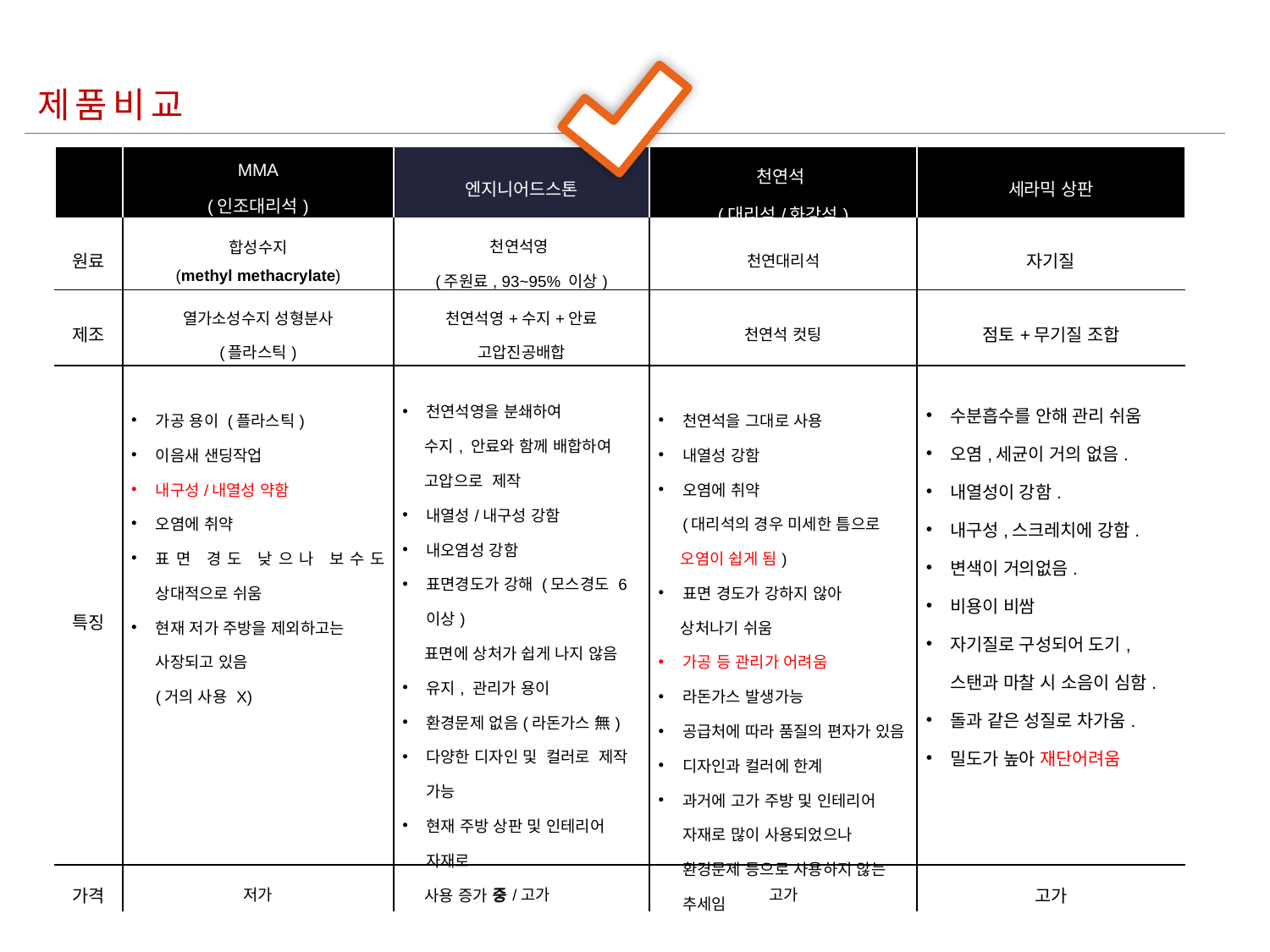

제품비교
|  | MMA (인조대리석) | 엔지니어드스톤 | 천연석 (대리석/화강석) | 세라믹 상판 |
| --- | --- | --- | --- | --- |
| 원료 | 합성수지 (methyl methacrylate) | 천연석영 (주원료, 93~95% 이상) | 천연대리석 | 자기질 |
| 제조 | 열가소성수지 성형분사 (플라스틱) | 천연석영+수지+안료 고압진공배합 | 천연석 컷팅 | 점토+무기질 조합 |
| 특징 | 가공 용이 (플라스틱) 이음새 샌딩작업 내구성/내열성 약함 오염에 취약 표면 경도 낮으나 보수도 상대적으로 쉬움 현재 저가 주방을 제외하고는 사장되고 있음 (거의 사용 X) | 천연석영을 분쇄하여 수지, 안료와 함께 배합하여 고압으로 제작 내열성/내구성 강함 내오염성 강함 표면경도가 강해 (모스경도 6이상) 표면에 상처가 쉽게 나지 않음 유지, 관리가 용이 환경문제 없음(라돈가스 無) 다양한 디자인 및 컬러로 제작 가능 현재 주방 상판 및 인테리어 자재로 사용 증가 중 | 천연석을 그대로 사용 내열성 강함 오염에 취약 (대리석의 경우 미세한 틈으로 오염이 쉽게 됨) 표면 경도가 강하지 않아 상처나기 쉬움 가공 등 관리가 어려움 라돈가스 발생가능 공급처에 따라 품질의 편자가 있음 디자인과 컬러에 한계 과거에 고가 주방 및 인테리어 자재로 많이 사용되었으나 환경문제 등으로 사용하지 않는 추세임 | 수분흡수를 안해 관리 쉬움 오염,세균이 거의 없음. 내열성이 강함. 내구성,스크레치에 강함. 변색이 거의없음. 비용이 비쌈 자기질로 구성되어 도기,스탠과 마찰 시 소음이 심함. 돌과 같은 성질로 차가움. 밀도가 높아 재단어려움 |
| 가격 | 저가 | 중/고가 | 고가 | 고가 |